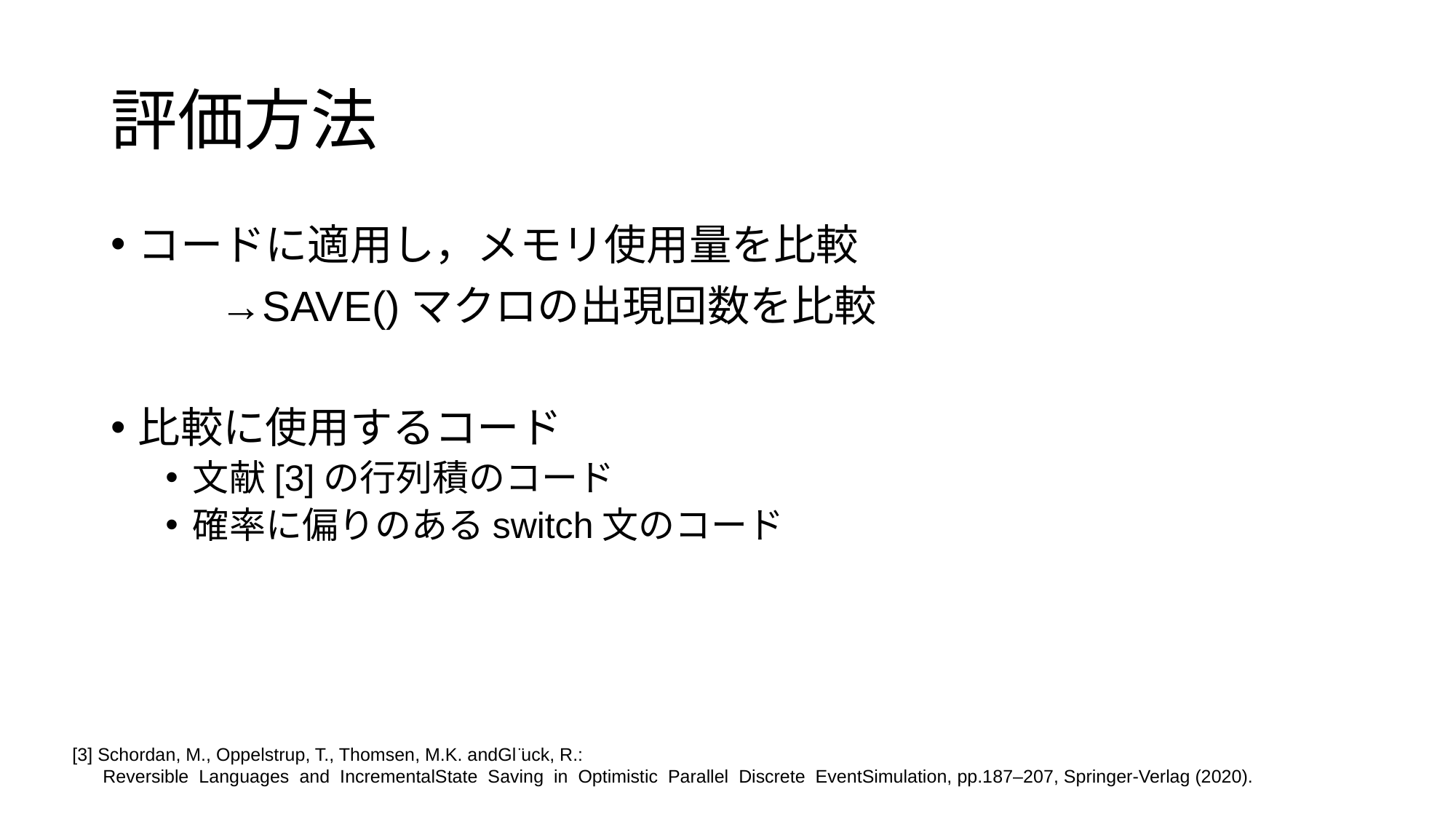

# 評価方法
コードに適用し，メモリ使用量を比較
	→SAVE()マクロの出現回数を比較

比較に使用するコード
文献[3]の行列積のコード
確率に偏りのあるswitch文のコード
[3] Schordan, M., Oppelstrup, T., Thomsen, M.K. andGl ̈uck, R.:
      Reversible  Languages  and  IncrementalState  Saving  in  Optimistic  Parallel  Discrete  EventSimulation, pp.187–207, Springer-Verlag (2020).